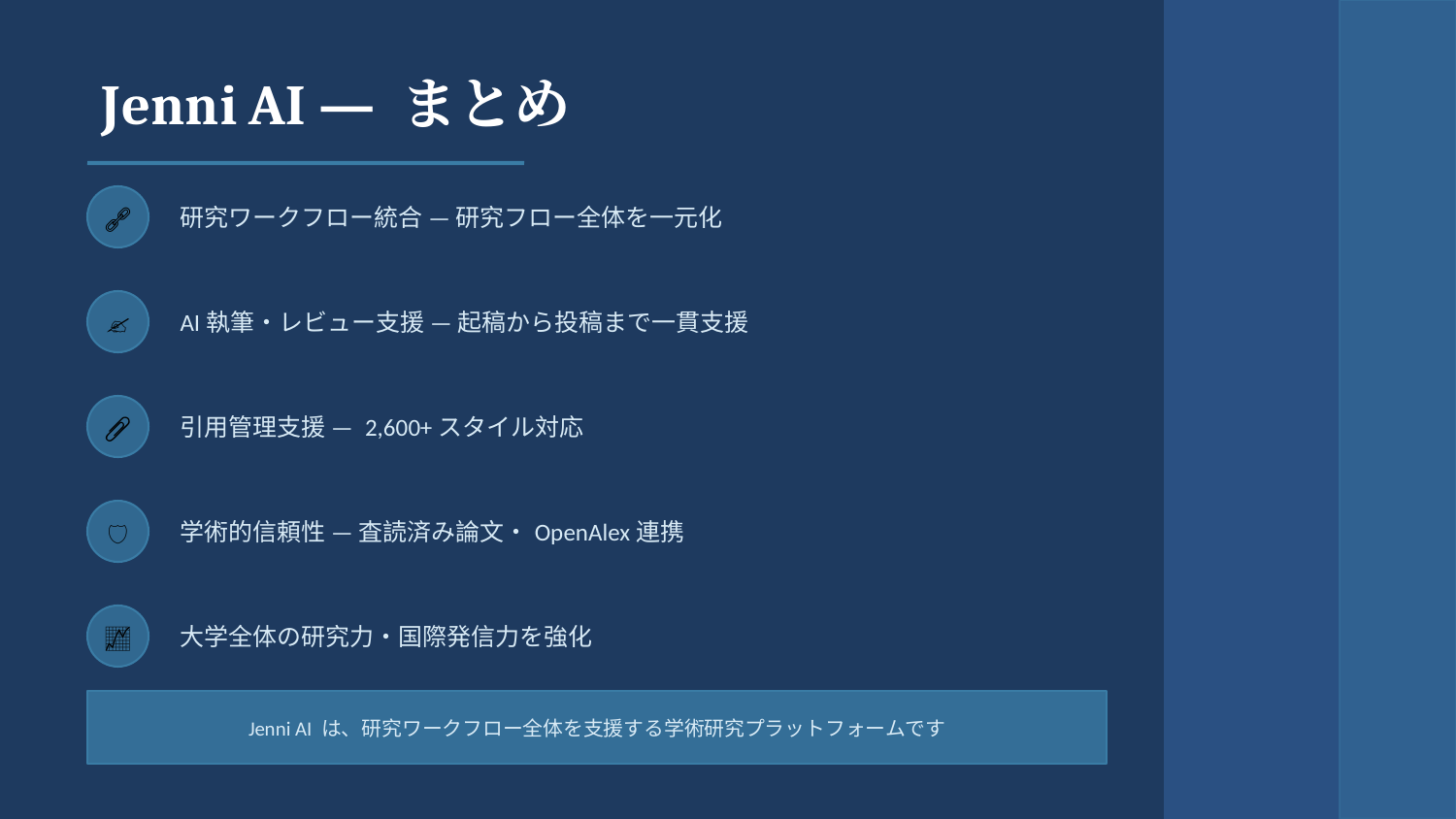

Jenni AI — まとめ

🔗
研究ワークフロー統合 — 研究フロー全体を一元化

✍️
AI執筆・レビュー支援 — 起稿から投稿まで一貫支援

📎
引用管理支援 — 2,600+スタイル対応

🛡️
学術的信頼性 — 査読済み論文・OpenAlex連携

📈
大学全体の研究力・国際発信力を強化

Jenni AI は、研究ワークフロー全体を支援する学術研究プラットフォームです